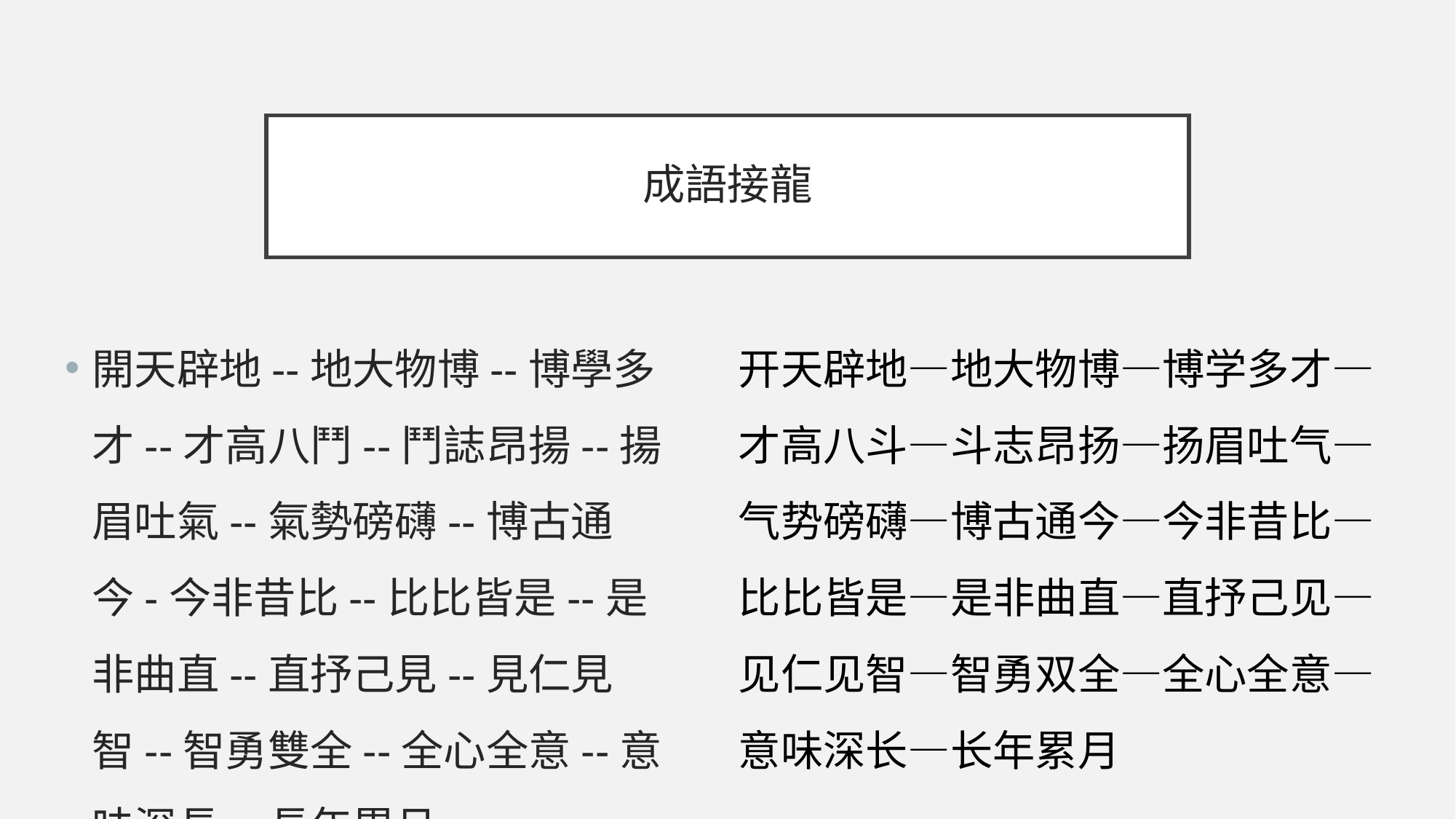

# 成語接龍
開天辟地--地大物博--博學多才--才高八鬥--鬥誌昂揚--揚眉吐氣--氣勢磅礴--博古通今-今非昔比--比比皆是--是非曲直--直抒己見--見仁見智--智勇雙全--全心全意--意味深長--長年累月
开天辟地—地大物博—博学多才—才高八斗—斗志昂扬—扬眉吐气—气势磅礴—博古通今—今非昔比—比比皆是—是非曲直—直抒己见—见仁见智—智勇双全—全心全意—意味深长—长年累月